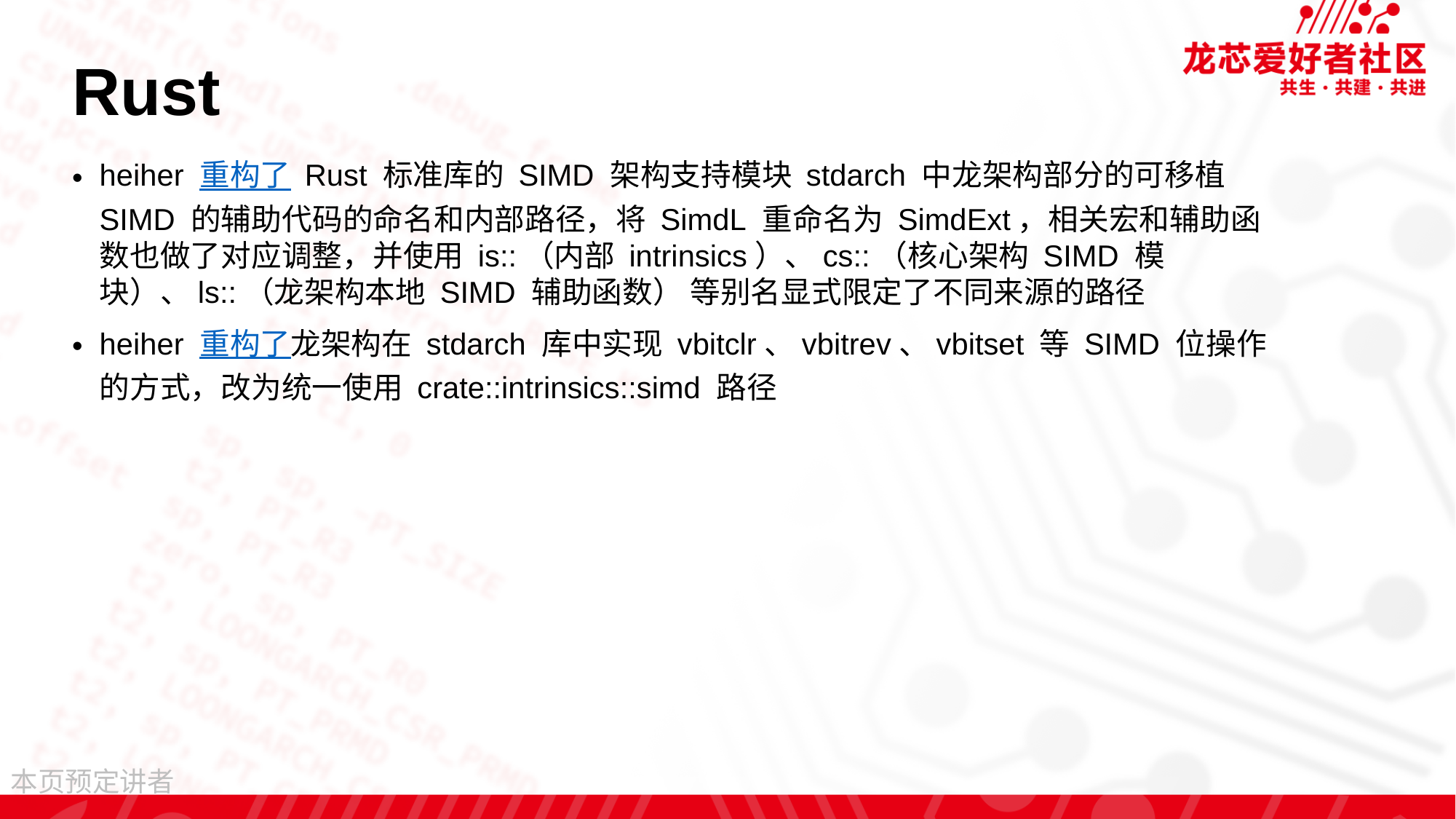

# Rust
heiher 重构了 Rust 标准库的 SIMD 架构支持模块 stdarch 中龙架构部分的可移植 SIMD 的辅助代码的命名和内部路径，将 SimdL 重命名为 SimdExt，相关宏和辅助函数也做了对应调整，并使用 is::（内部 intrinsics）、cs::（核心架构 SIMD 模块）、ls::（龙架构本地 SIMD 辅助函数） 等别名显式限定了不同来源的路径
heiher 重构了龙架构在 stdarch 库中实现 vbitclr、vbitrev、vbitset 等 SIMD 位操作的方式，改为统一使用 crate::intrinsics::simd 路径